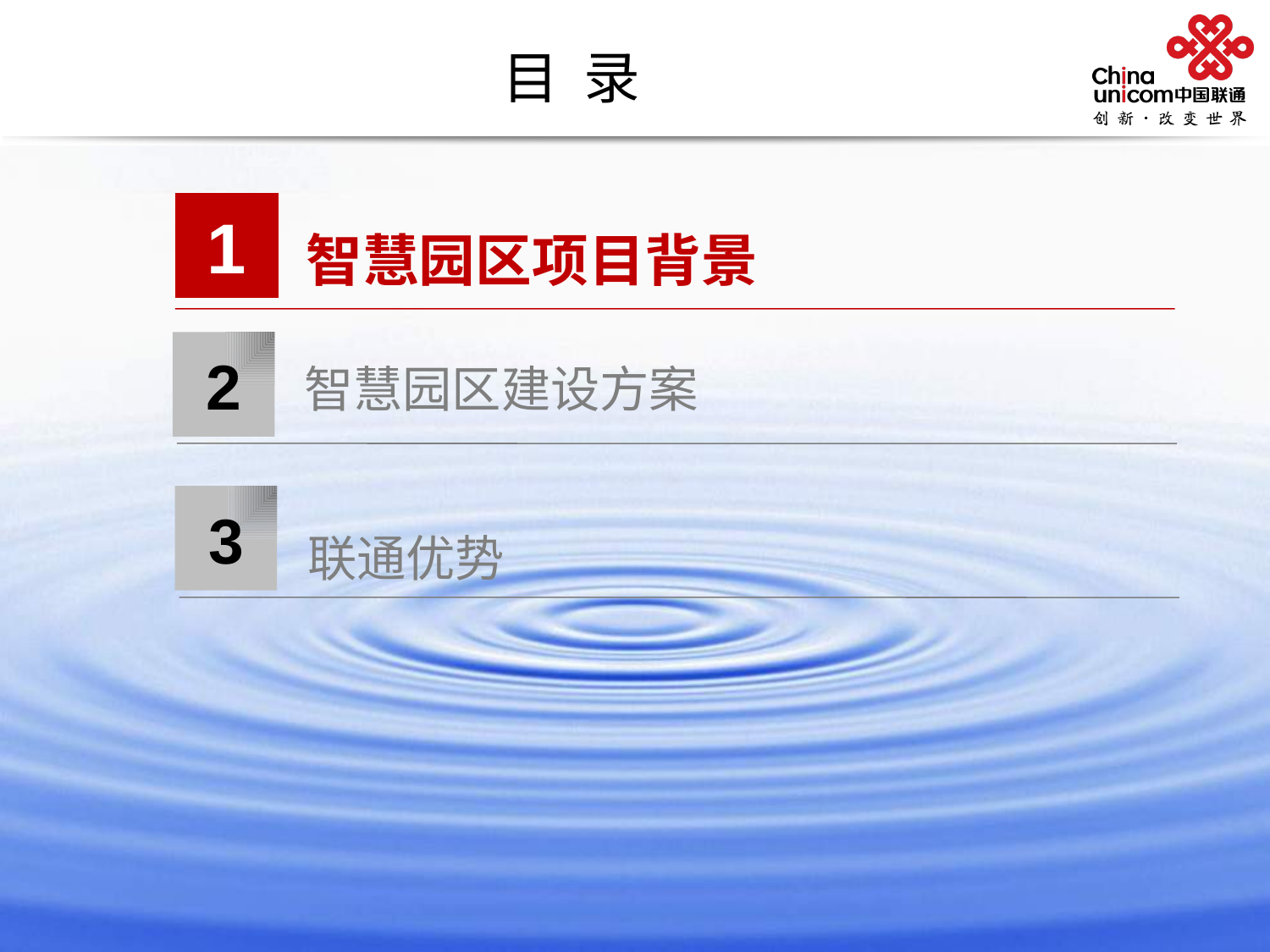

目  录
智慧园区项目背景
1

智慧园区建设方案
2

3
联通优势